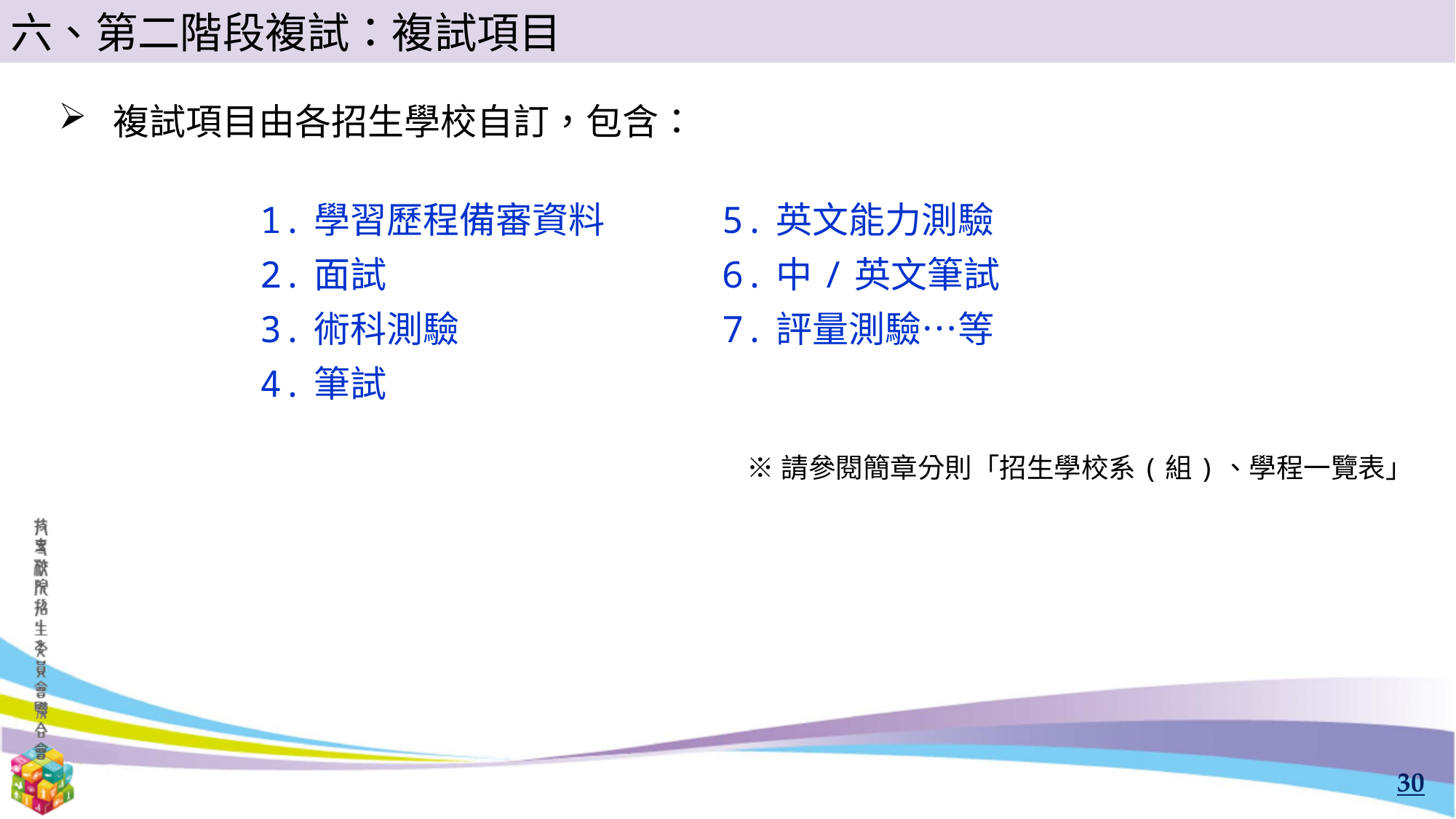

六、第二階段複試：複試項目
複試項目由各招生學校自訂，包含：

| 1.學習歷程備審資料 | 5.英文能力測驗 |
| --- | --- |
| 2.面試 | 6.中/英文筆試 |
| 3.術科測驗 | 7.評量測驗…等 |
| 4.筆試 |  |
※請參閱簡章分則「招生學校系(組)、學程一覽表」
30